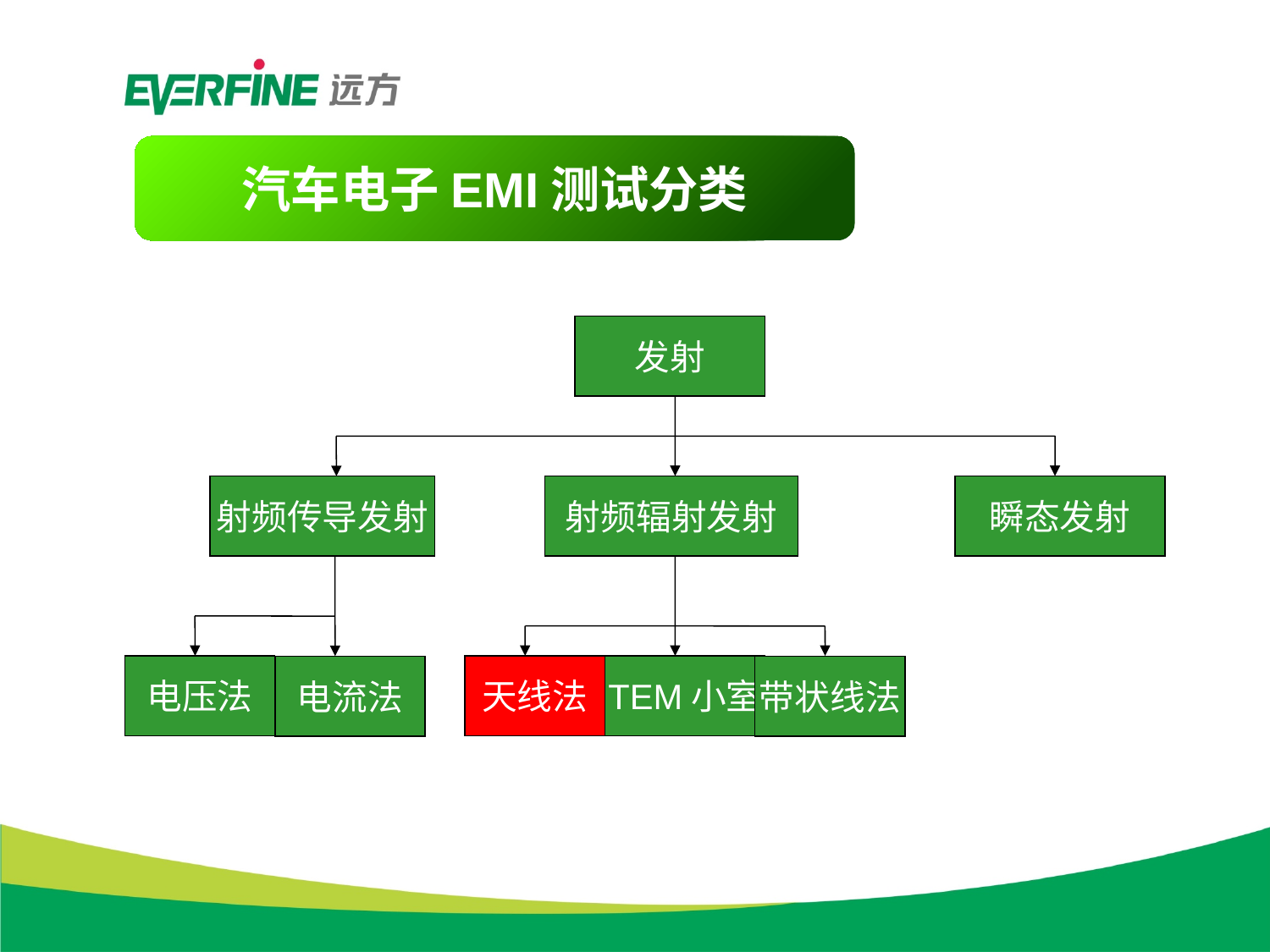

汽车电子EMI测试分类

发射

射频传导发射
射频辐射发射
瞬态发射

电压法
电流法
天线法
TEM小室
带状线法